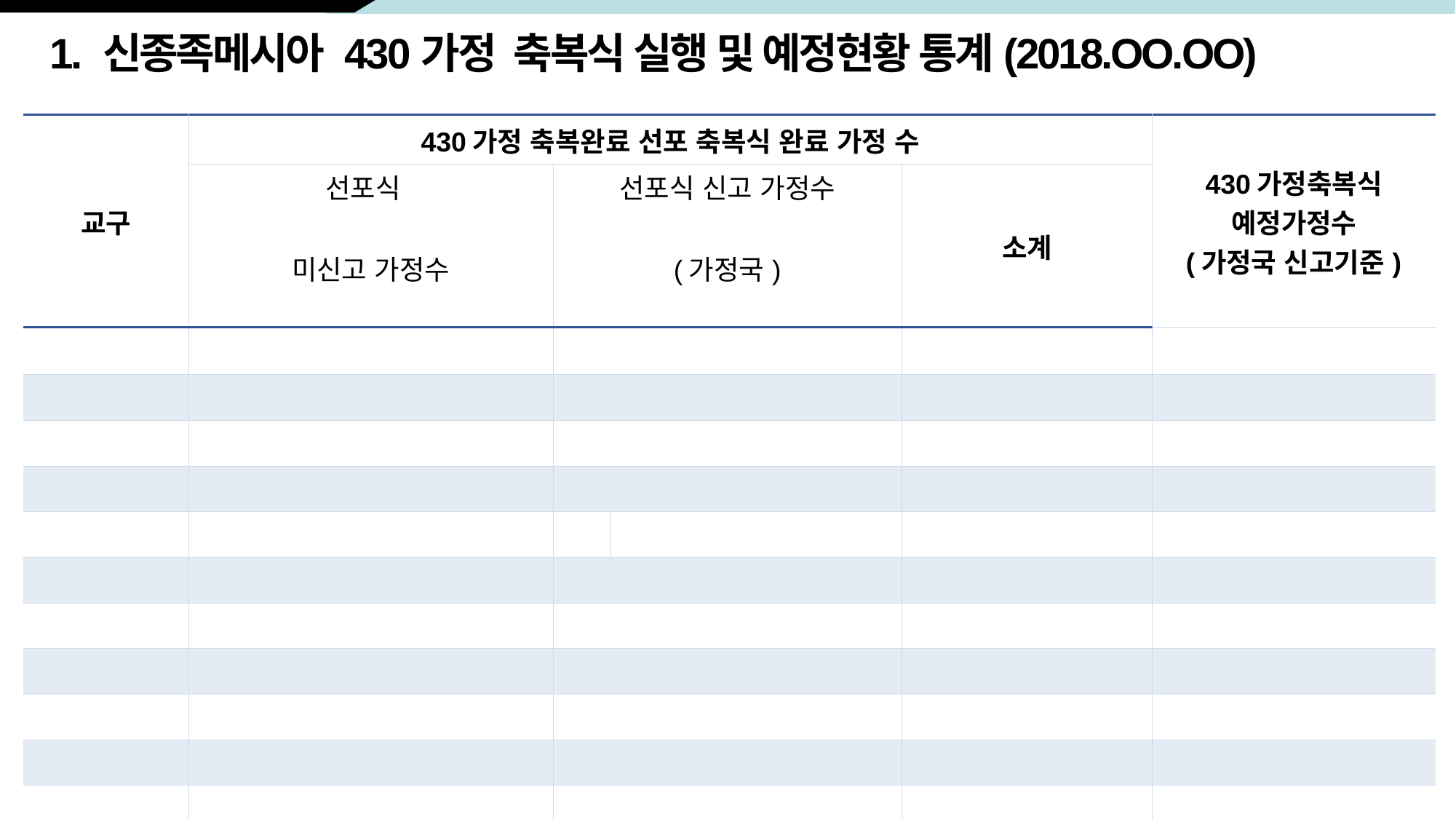

# 1. 신종족메시아 430가정  축복식 실행 및 예정현황 통계(2018.OO.OO)
| 교구 | 430가정 축복완료 선포 축복식 완료 가정 수 |  |  |  | 430가정축복식 예정가정수 (가정국 신고기준) |
| --- | --- | --- | --- | --- | --- |
|  | 선포식 | 선포식 신고 가정수 |  | 소계 |  |
|  | 미신고 가정수 | (가정국) |  |  |  |
|  |  |  |  |  |  |
|  |  |  |  |  |  |
|  |  |  |  |  |  |
|  |  |  |  |  |  |
|  |  |  |  |  |  |
|  |  |  |  |  |  |
|  |  |  |  |  |  |
|  |  |  |  |  |  |
|  |  |  |  |  |  |
|  |  |  |  |  |  |
|  |  |  |  |  |  |
| 합계 |  |  |  |  |  |
2